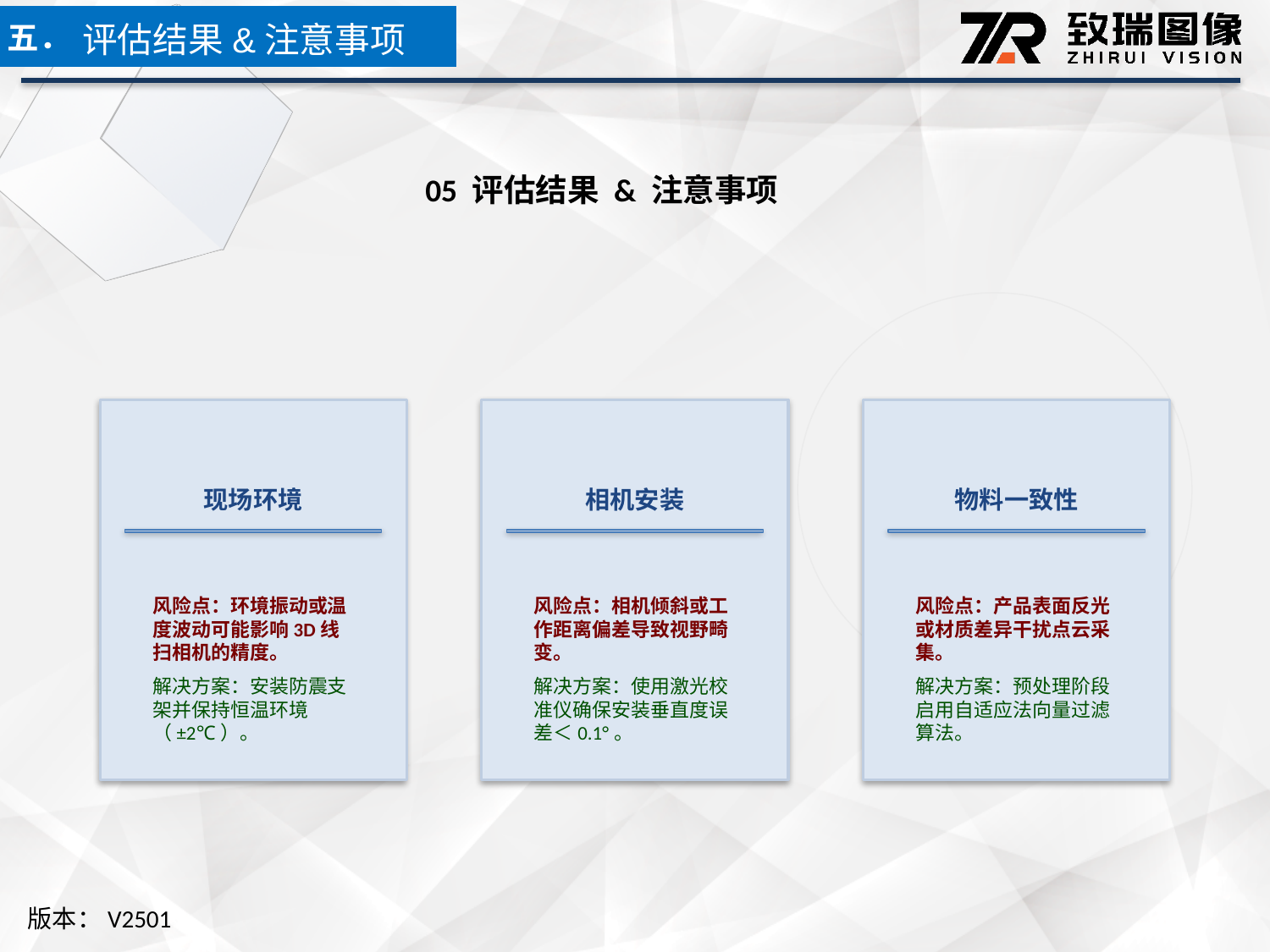

五．
评估结果&注意事项

05 评估结果 & 注意事项

现场环境

相机安装

物料一致性

风险点：环境振动或温度波动可能影响3D线扫相机的精度。
解决方案：安装防震支架并保持恒温环境（±2℃）。

风险点：相机倾斜或工作距离偏差导致视野畸变。
解决方案：使用激光校准仪确保安装垂直度误差＜0.1°。

风险点：产品表面反光或材质差异干扰点云采集。
解决方案：预处理阶段启用自适应法向量过滤算法。